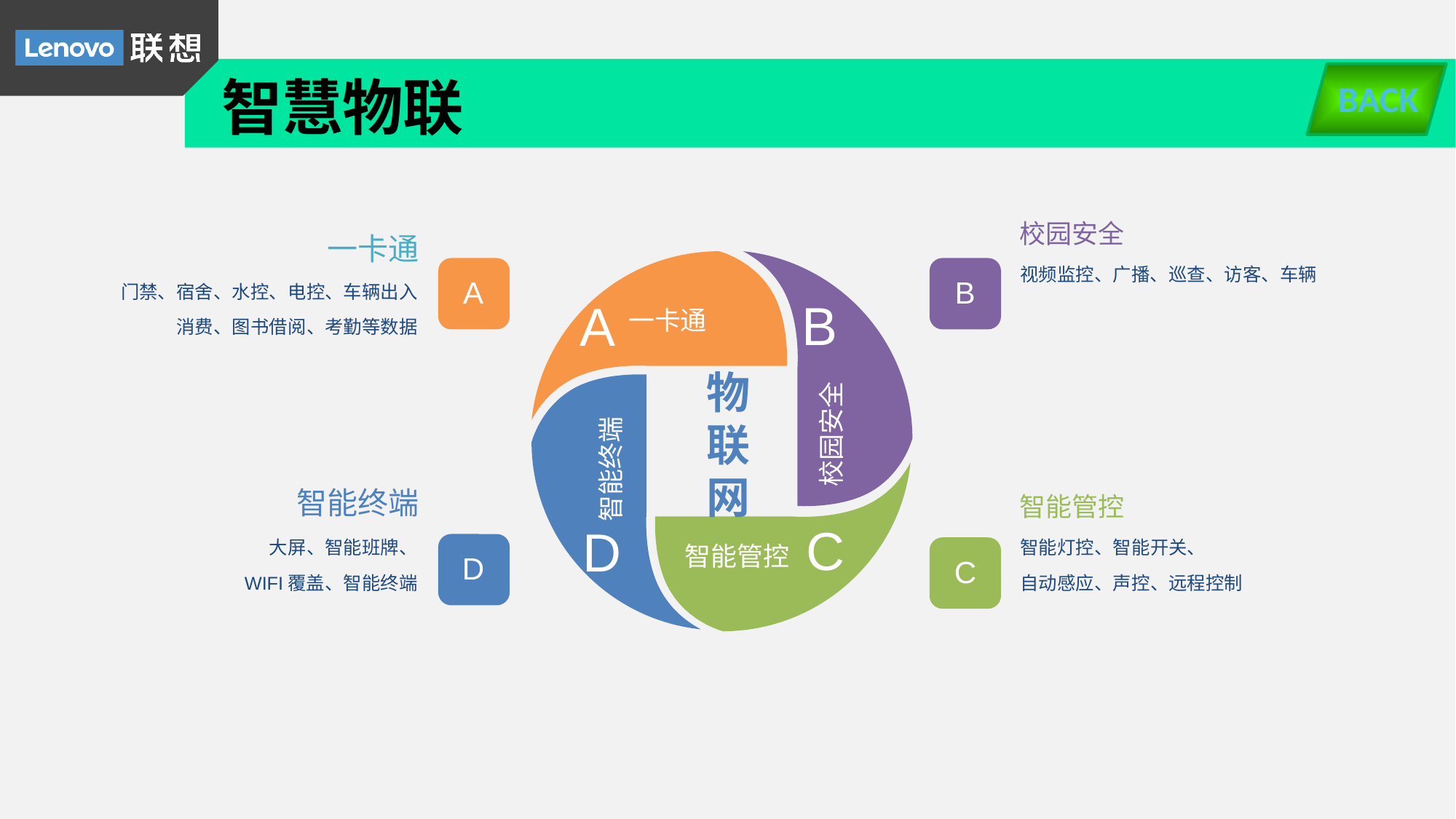

BACK
智慧物联
校园安全
视频监控、广播、巡查、访客、车辆
一卡通
门禁、宿舍、水控、电控、车辆出入
消费、图书借阅、考勤等数据

A
一卡通

B
校园安全

A

B
物联网

智能终端
D

C
智能管控
智能终端
大屏、智能班牌、
WIFI覆盖、智能终端
智能管控
智能灯控、智能开关、
自动感应、声控、远程控制

D

C